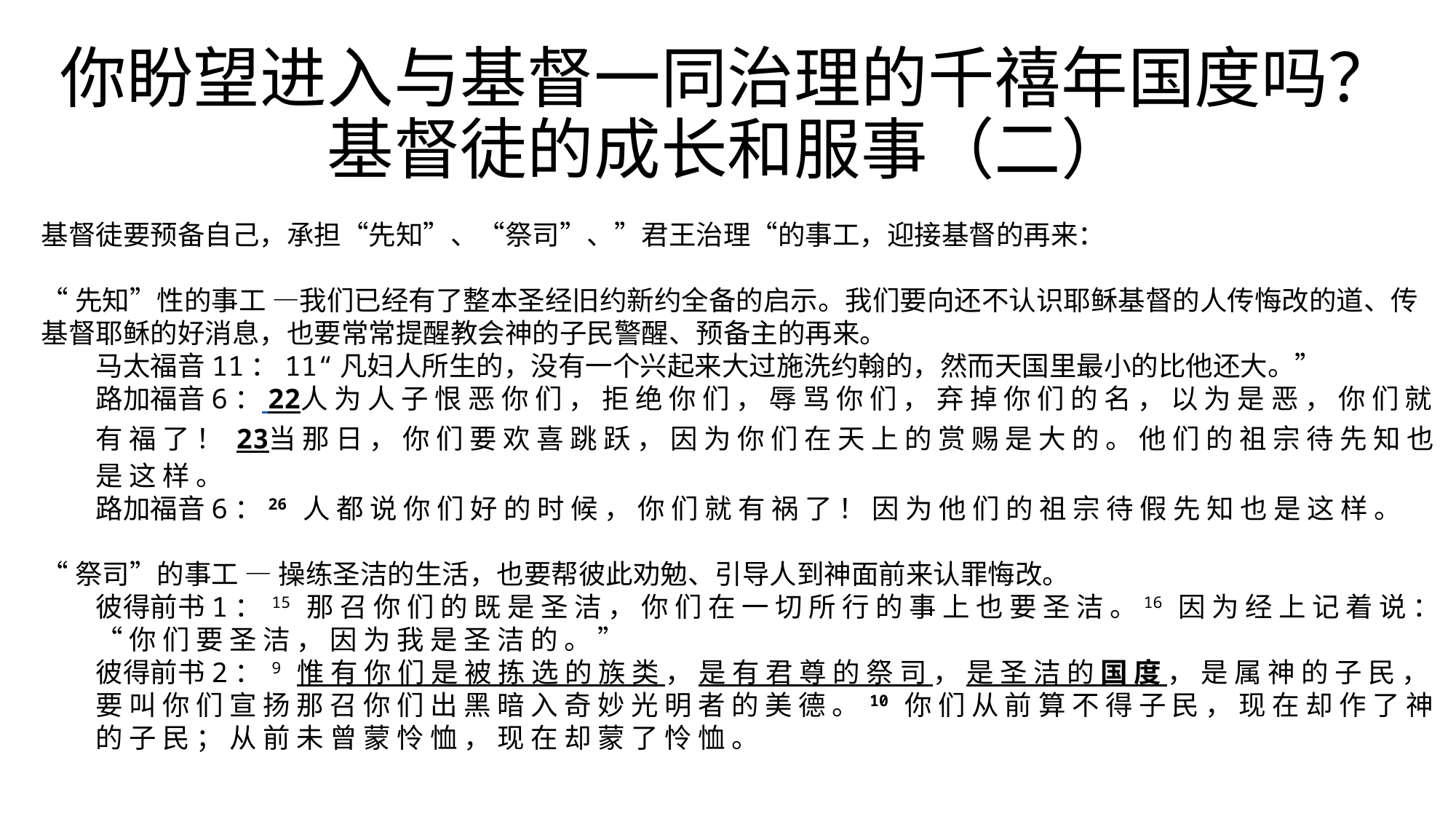

# 你盼望进入与基督一同治理的千禧年国度吗？ 基督徒的成长和服事（二）
基督徒要预备自己，承担“先知”、“祭司”、”君王治理“的事工，迎接基督的再来：

“先知”性的事工 —我们已经有了整本圣经旧约新约全备的启示。我们要向还不认识耶稣基督的人传悔改的道、传基督耶稣的好消息，也要常常提醒教会神的子民警醒、预备主的再来。
马太福音11：11“凡妇人所生的，没有一个兴起来大过施洗约翰的，然而天国里最小的比他还大。”
路加福音6： 22人 为 人 子 恨 恶 你 们 ， 拒 绝 你 们 ， 辱 骂 你 们 ， 弃 掉 你 们 的 名 ， 以 为 是 恶 ， 你 们 就 有 福 了 ！ 23当 那 日 ， 你 们 要 欢 喜 跳 跃 ， 因 为 你 们 在 天 上 的 赏 赐 是 大 的 。 他 们 的 祖 宗 待 先 知 也 是 这 样 。
路加福音6：26 人 都 说 你 们 好 的 时 候 ， 你 们 就 有 祸 了 ！ 因 为 他 们 的 祖 宗 待 假 先 知 也 是 这 样 。
“祭司”的事工 — 操练圣洁的生活，也要帮彼此劝勉、引导人到神面前来认罪悔改。
彼得前书1： 15 那 召 你 们 的 既 是 圣 洁 ， 你 们 在 一 切 所 行 的 事 上 也 要 圣 洁 。16 因 为 经 上 记 着 说 ： “ 你 们 要 圣 洁 ， 因 为 我 是 圣 洁 的 。 ”
彼得前书2： 9 惟 有 你 们 是 被 拣 选 的 族 类 ， 是 有 君 尊 的 祭 司 ， 是 圣 洁 的 国 度 ， 是 属 神 的 子 民 ， 要 叫 你 们 宣 扬 那 召 你 们 出 黑 暗 入 奇 妙 光 明 者 的 美 德 。 10 你 们 从 前 算 不 得 子 民 ， 现 在 却 作 了 神 的 子 民 ； 从 前 未 曾 蒙 怜 恤 ， 现 在 却 蒙 了 怜 恤 。